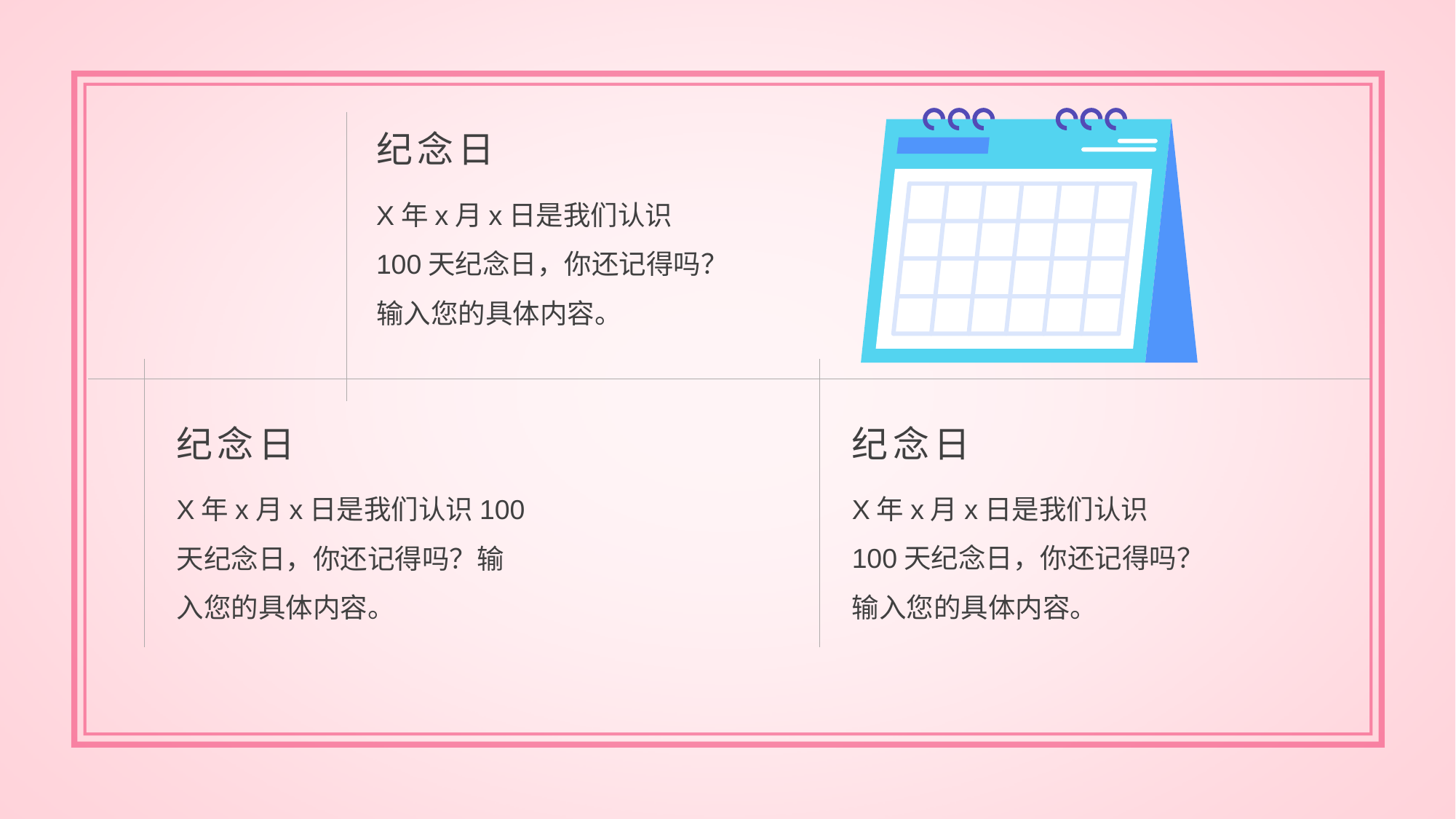

纪念日
X年x月x日是我们认识100天纪念日，你还记得吗？输入您的具体内容。
纪念日
X年x月x日是我们认识100天纪念日，你还记得吗？输入您的具体内容。
纪念日
X年x月x日是我们认识100天纪念日，你还记得吗？输入您的具体内容。